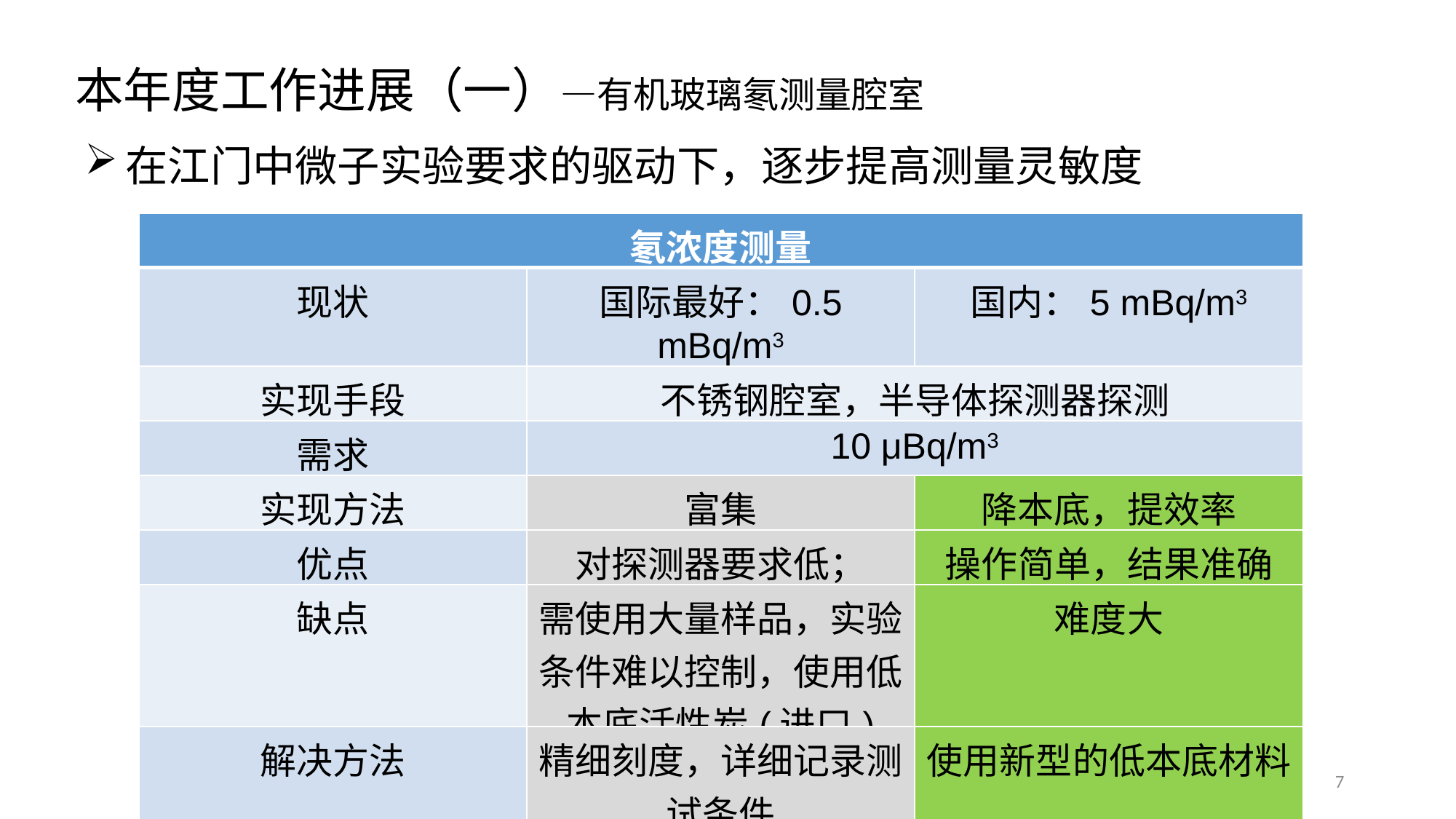

本年度工作进展（一）—有机玻璃氡测量腔室
在江门中微子实验要求的驱动下，逐步提高测量灵敏度
| 氡浓度测量 |  |  |
| --- | --- | --- |
| 现状 | 国际最好：0.5 mBq/m3 | 国内：5 mBq/m3 |
| 实现手段 | 不锈钢腔室，半导体探测器探测 |  |
| 需求 | 10 μBq/m3 |  |
| 实现方法 | 富集 | 降本底，提效率 |
| 优点 | 对探测器要求低； | 操作简单，结果准确 |
| 缺点 | 需使用大量样品，实验条件难以控制，使用低本底活性炭(进口) | 难度大 |
| 解决方法 | 精细刻度，详细记录测试条件 | 使用新型的低本底材料 |
7